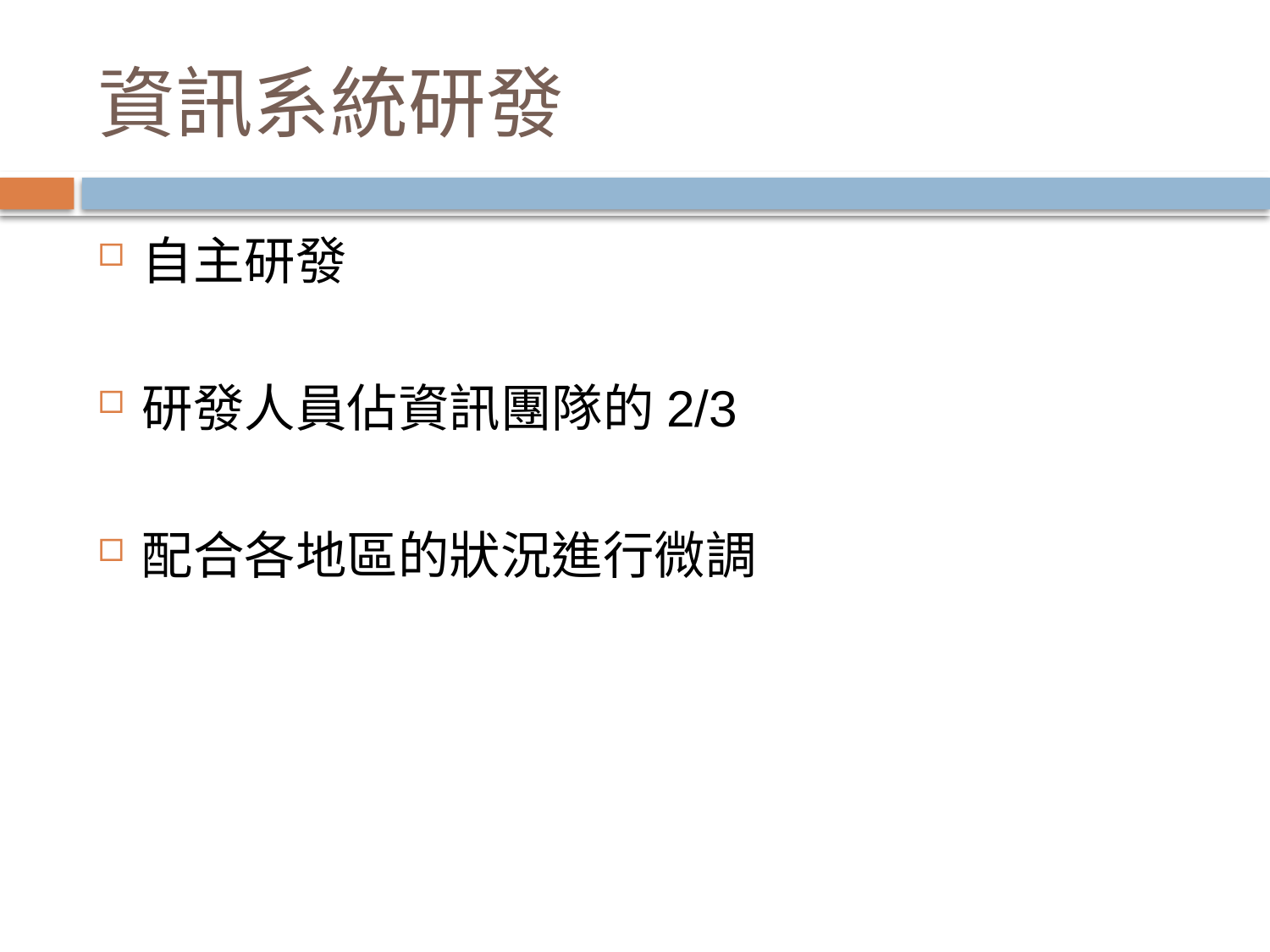

# 資訊系統研發
自主研發

研發人員佔資訊團隊的2/3

配合各地區的狀況進行微調